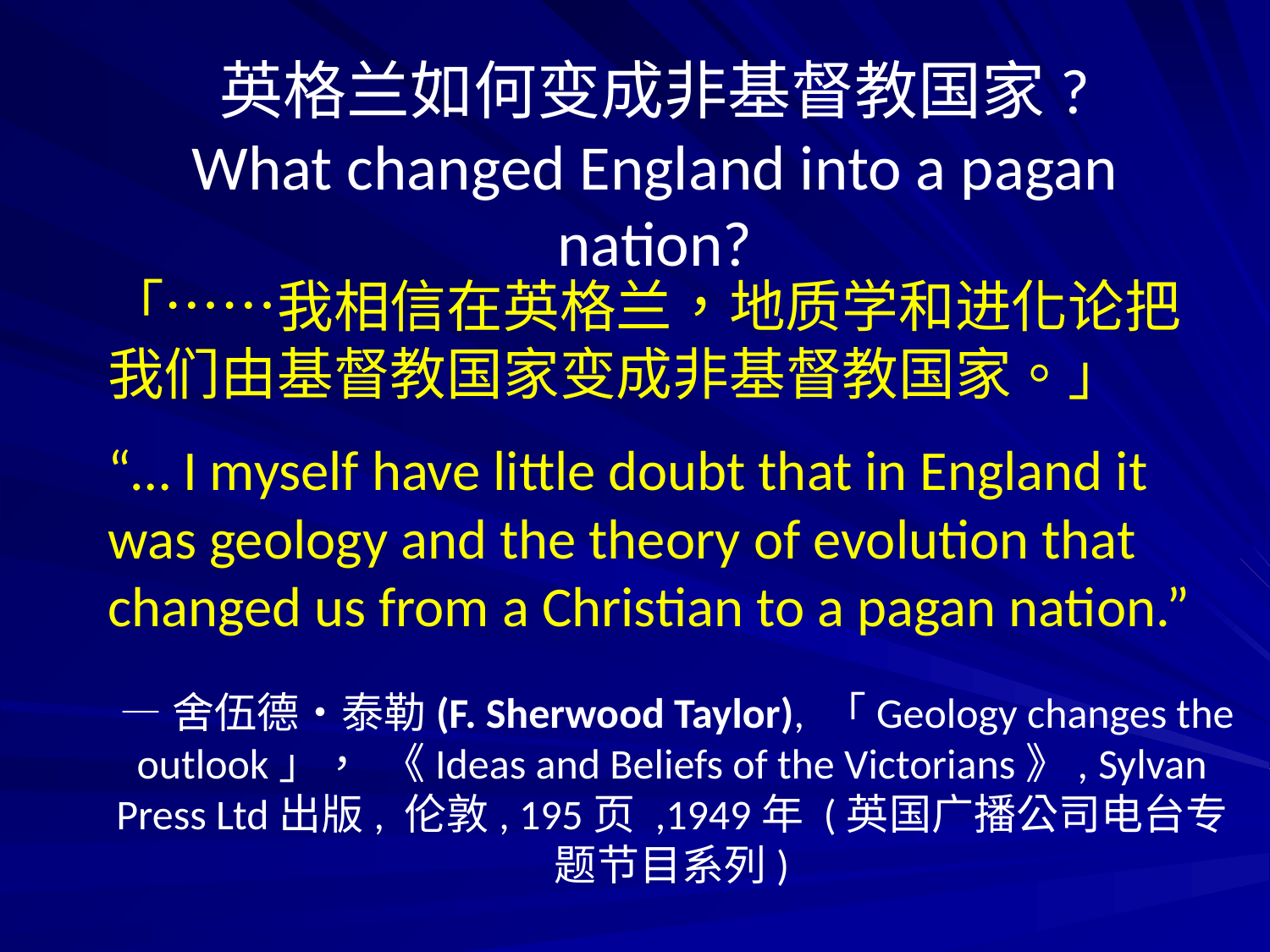

# 英格兰如何变成非基督教国家? What changed England into a pagan nation?
「……我相信在英格兰，地质学和进化论把我们由基督教国家变成非基督教国家。」
“… I myself have little doubt that in England it was geology and the theory of evolution that changed us from a Christian to a pagan nation.”
 —舍伍德‧泰勒(F. Sherwood Taylor), 「Geology changes the outlook」，  《Ideas and Beliefs of the Victorians》, Sylvan Press Ltd出版, 伦敦, 195页 ,1949年 (英国广播公司电台专题节目系列)